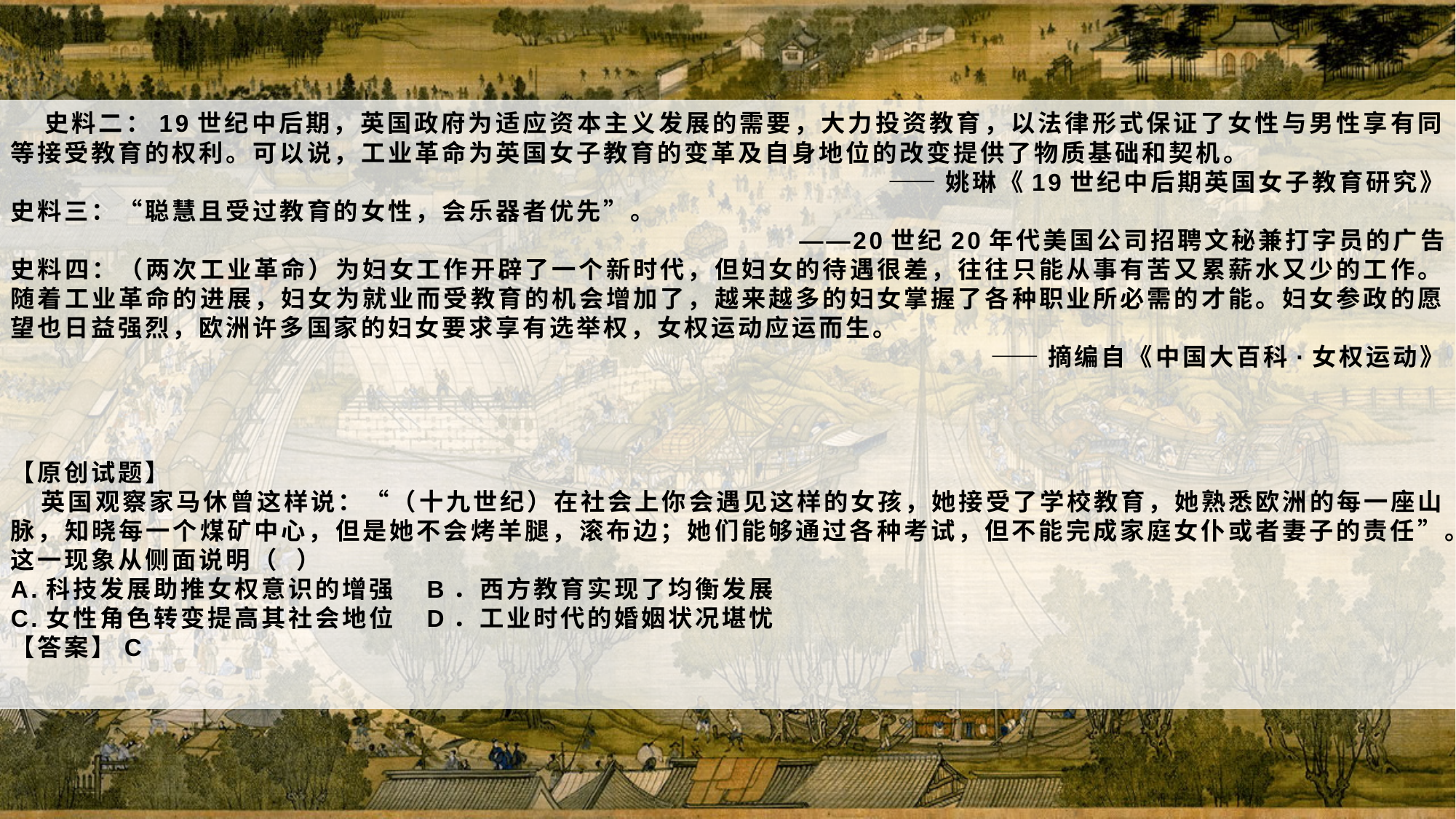

史料二：19世纪中后期，英国政府为适应资本主义发展的需要，大力投资教育，以法律形式保证了女性与男性享有同等接受教育的权利。可以说，工业革命为英国女子教育的变革及自身地位的改变提供了物质基础和契机。
——姚琳《19世纪中后期英国女子教育研究》
史料三：“聪慧且受过教育的女性，会乐器者优先”。
——20世纪20年代美国公司招聘文秘兼打字员的广告
史料四：（两次工业革命）为妇女工作开辟了一个新时代，但妇女的待遇很差，往往只能从事有苦又累薪水又少的工作。随着工业革命的进展，妇女为就业而受教育的机会增加了，越来越多的妇女掌握了各种职业所必需的才能。妇女参政的愿望也日益强烈，欧洲许多国家的妇女要求享有选举权，女权运动应运而生。
——摘编自《中国大百科·女权运动》

【原创试题】
   英国观察家马休曾这样说：“（十九世纪）在社会上你会遇见这样的女孩，她接受了学校教育，她熟悉欧洲的每一座山脉，知晓每一个煤矿中心，但是她不会烤羊腿，滚布边；她们能够通过各种考试，但不能完成家庭女仆或者妻子的责任”。这一现象从侧面说明（  ）
A.科技发展助推女权意识的增强   B．西方教育实现了均衡发展
C.女性角色转变提高其社会地位   D．工业时代的婚姻状况堪忧
【答案】C